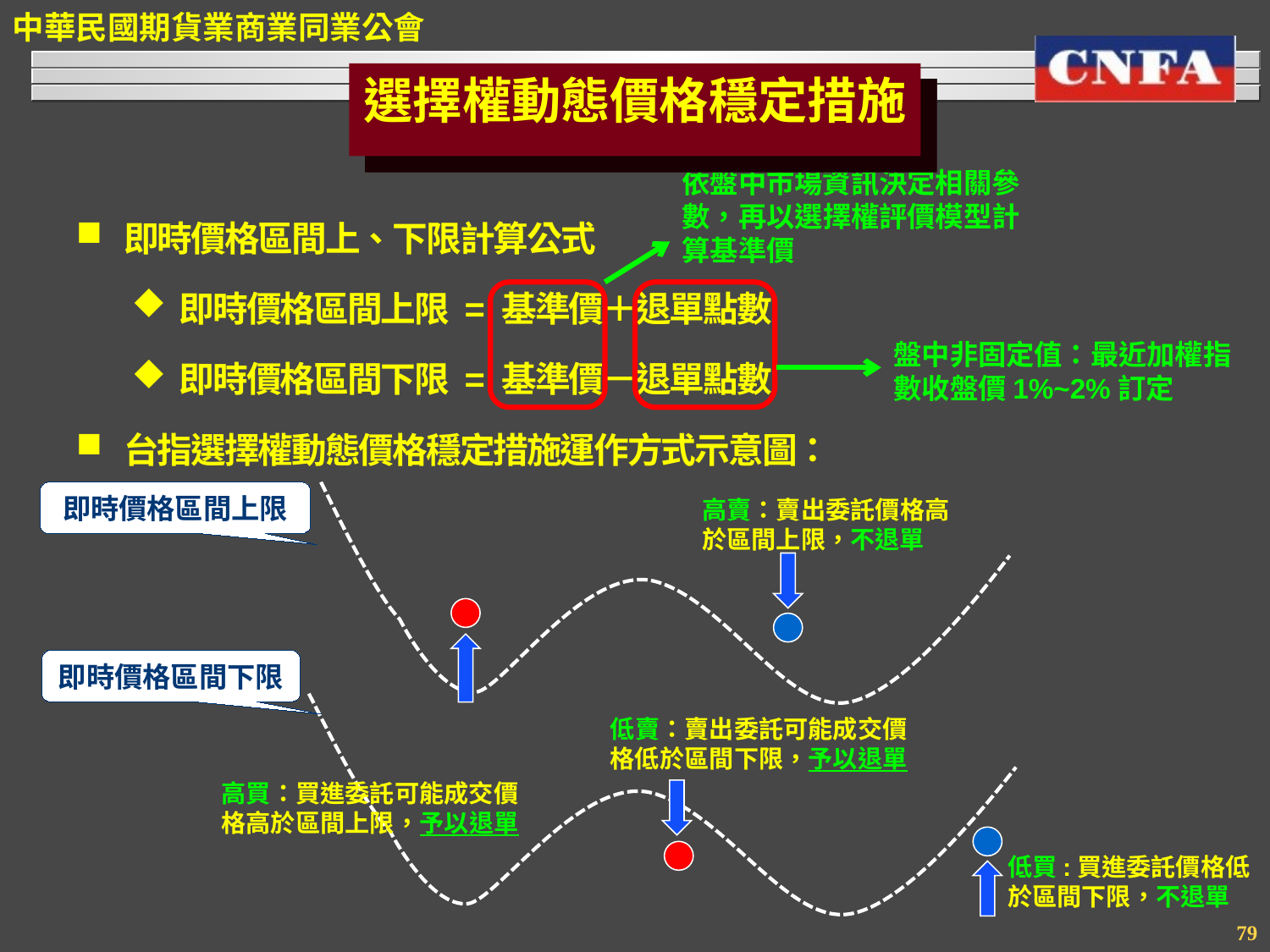

選擇權動態價格穩定措施
依盤中市場資訊決定相關參數，再以選擇權評價模型計算基準價
即時價格區間上、下限計算公式
即時價格區間上限 = 基準價＋退單點數
即時價格區間下限 = 基準價－退單點數
台指選擇權動態價格穩定措施運作方式示意圖：

盤中非固定值：最近加權指數收盤價1%~2%訂定
即時價格區間上限

高賣：賣出委託價格高於區間上限，不退單

即時價格區間下限

低賣：賣出委託可能成交價格低於區間下限，予以退單
高買：買進委託可能成交價格高於區間上限，予以退單

低買:買進委託價格低於區間下限，不退單